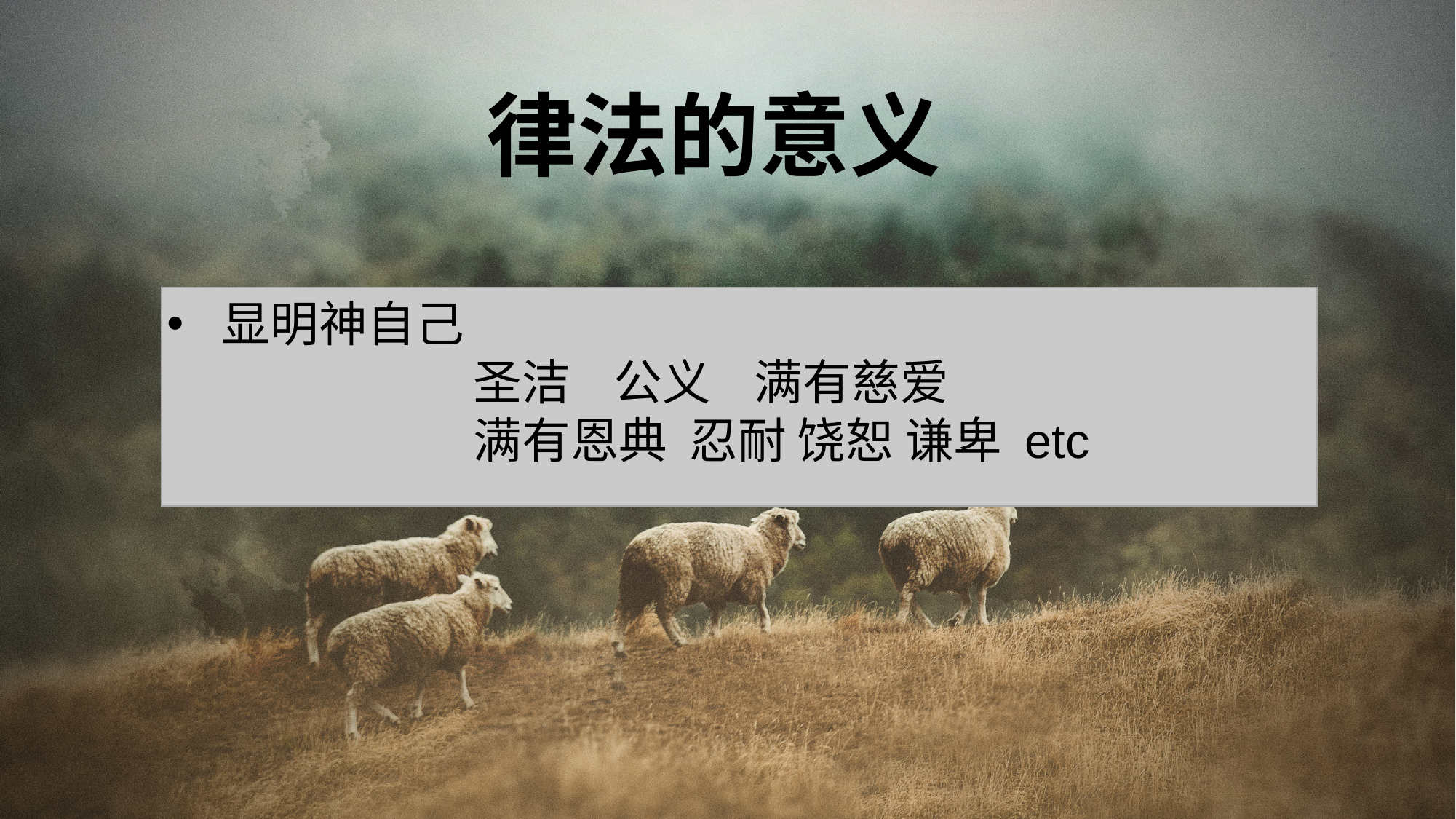

# 律法的意义
显明神自己
                           圣洁    公义    满有慈爱
                           满有恩典  忍耐 饶恕 谦卑 etc